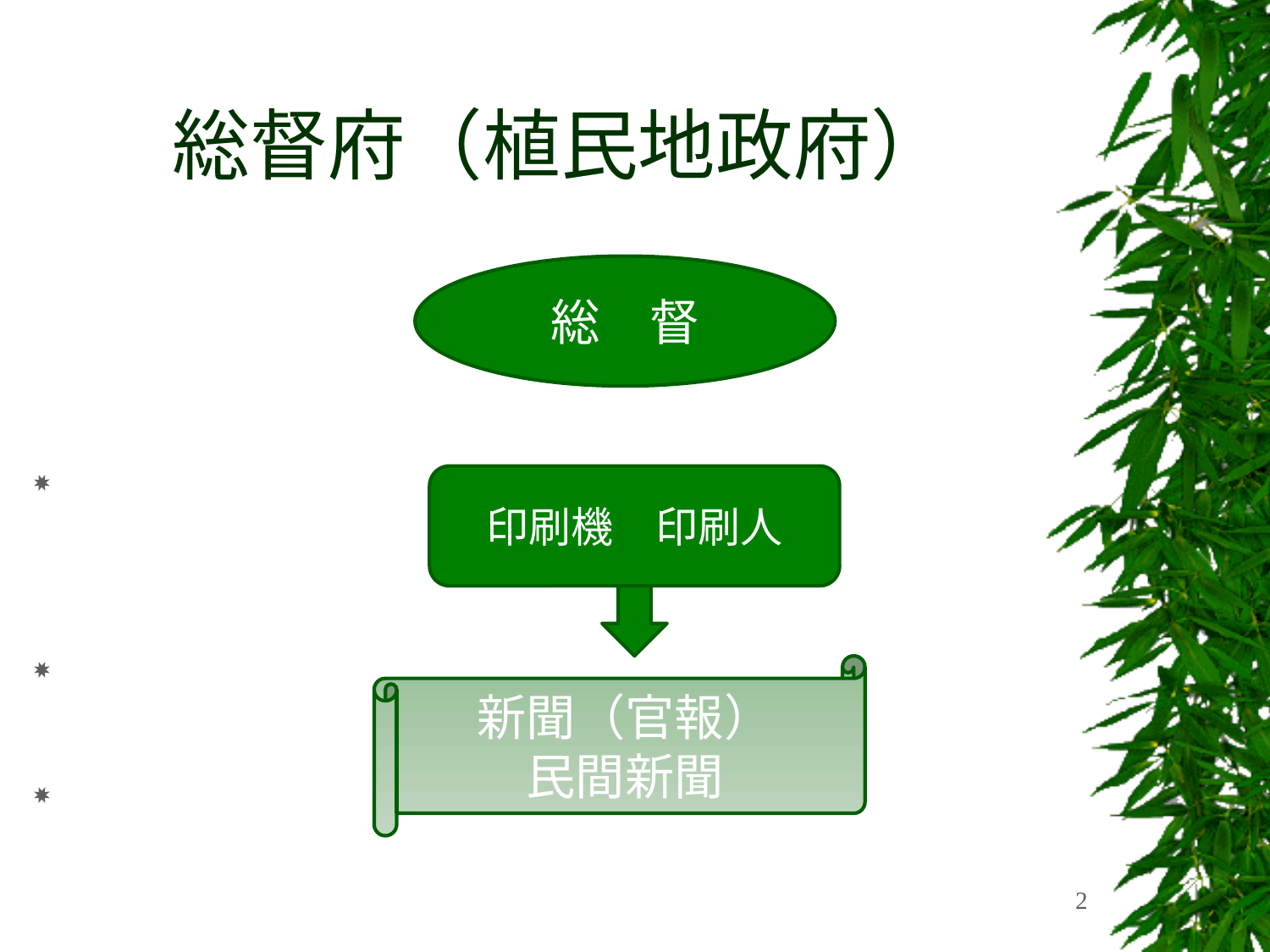

# 総督府（植民地政府）
総　督

印刷機　印刷人

新聞（官報）
民間新聞
2